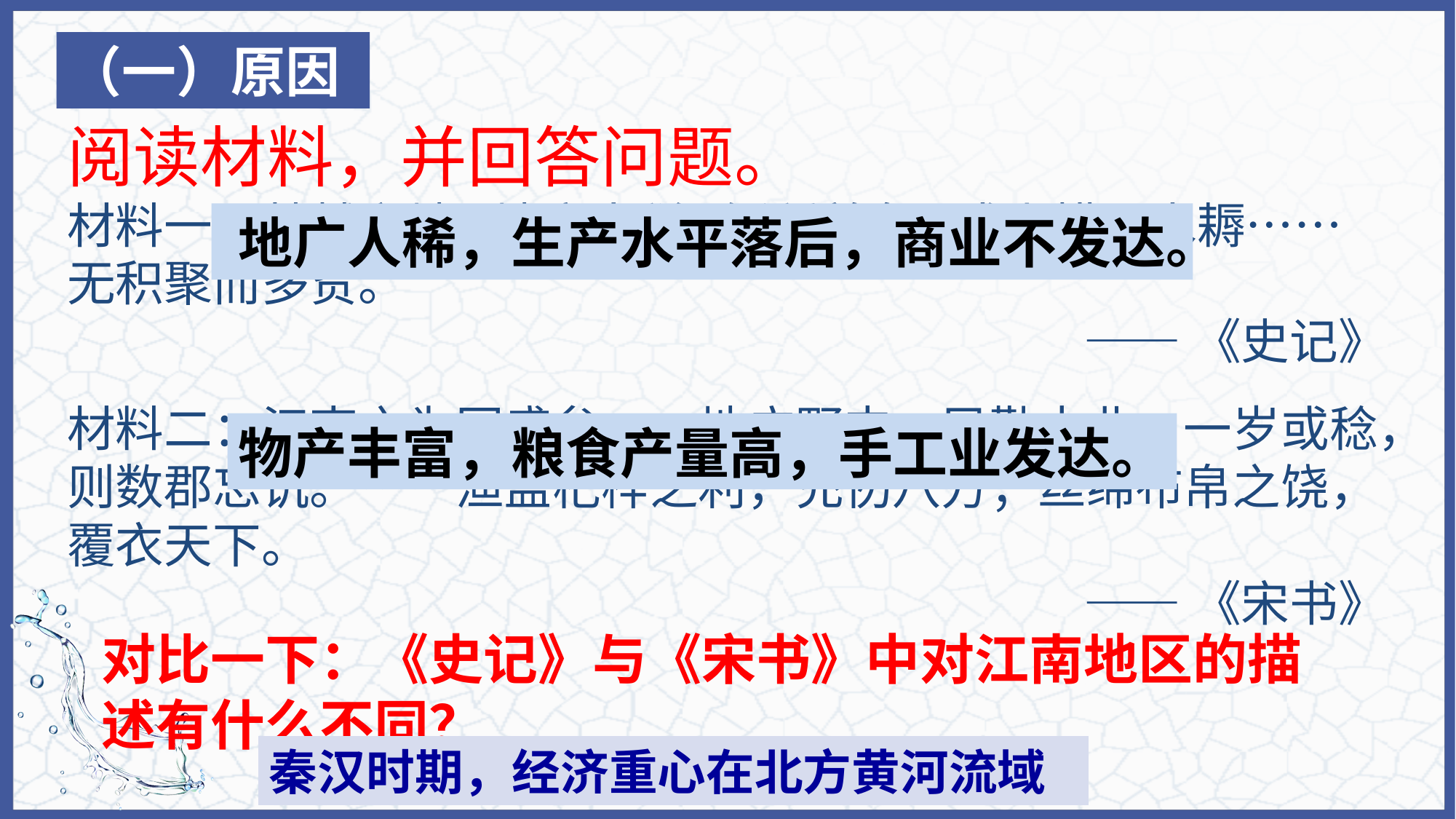

（一）原因
阅读材料，并回答问题。
材料一：楚越之地,地广人稀,饭稻羹鱼,或火耕而水耨……无积聚而多贫。
——《史记》

材料二：江南之为国盛矣……地广野丰，民勤本业，一岁或稔，则数郡忘饥。……渔盐杞梓之利，充仞八方；丝绵布帛之饶，覆衣天下。
——《宋书》
地广人稀，生产水平落后，商业不发达。
物产丰富，粮食产量高，手工业发达。
对比一下：《史记》与《宋书》中对江南地区的描述有什么不同？
秦汉时期，经济重心在北方黄河流域